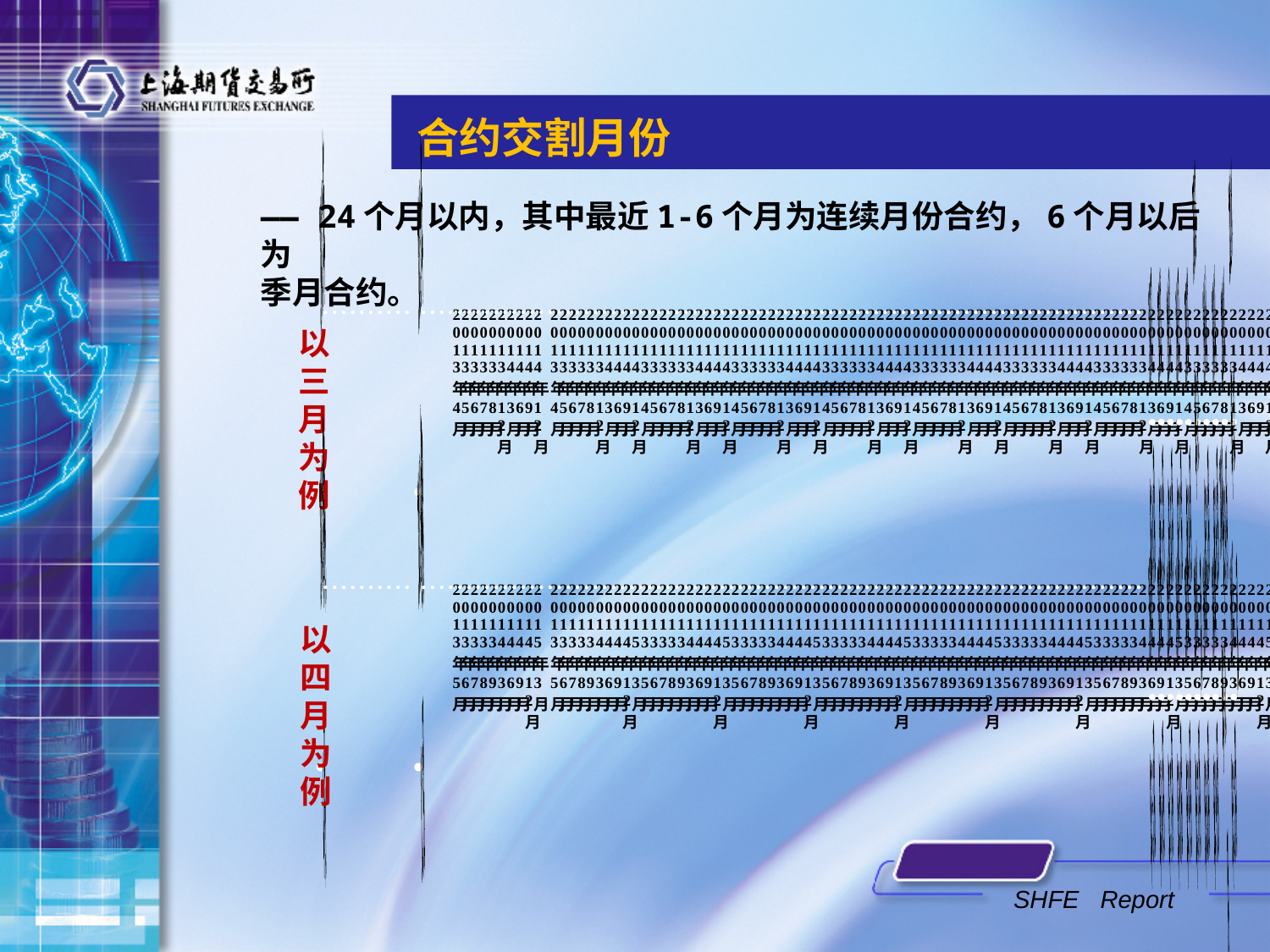

合约交割月份
—— 24个月以内，其中最近1-6个月为连续月份合约，6个月以后为
季月合约。

以三月为例

以四月为例